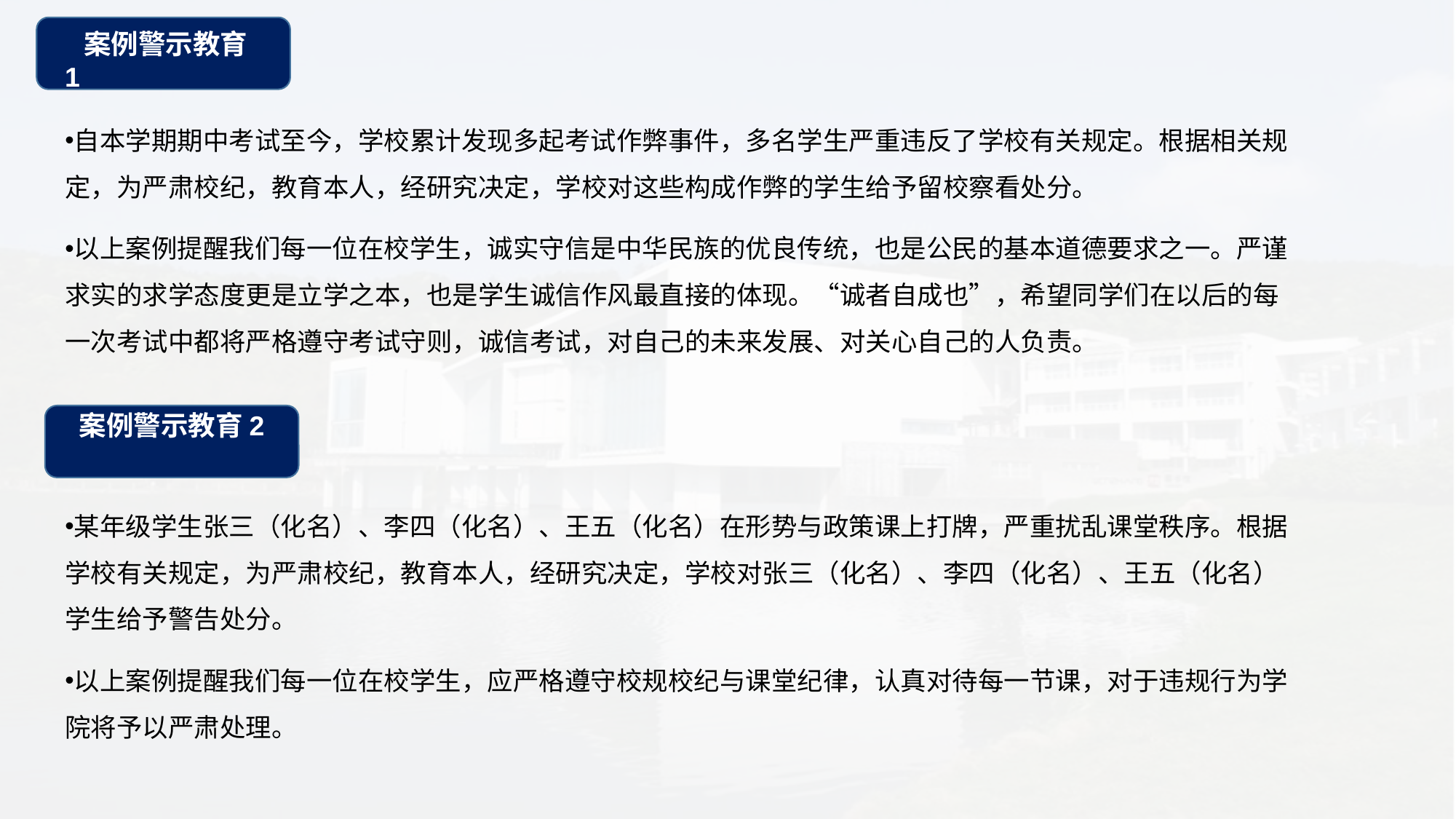

案例警示教育1
自本学期期中考试至今，学校累计发现多起考试作弊事件，多名学生严重违反了学校有关规定。根据相关规定，为严肃校纪，教育本人，经研究决定，学校对这些构成作弊的学生给予留校察看处分。
以上案例提醒我们每一位在校学生，诚实守信是中华民族的优良传统，也是公民的基本道德要求之一。严谨求实的求学态度更是立学之本，也是学生诚信作风最直接的体现。“诚者自成也”，希望同学们在以后的每一次考试中都将严格遵守考试守则，诚信考试，对自己的未来发展、对关心自己的人负责。

某年级学生张三（化名）、李四（化名）、王五（化名）在形势与政策课上打牌，严重扰乱课堂秩序。根据学校有关规定，为严肃校纪，教育本人，经研究决定，学校对张三（化名）、李四（化名）、王五（化名）学生给予警告处分。
以上案例提醒我们每一位在校学生，应严格遵守校规校纪与课堂纪律，认真对待每一节课，对于违规行为学院将予以严肃处理。

案例警示教育2